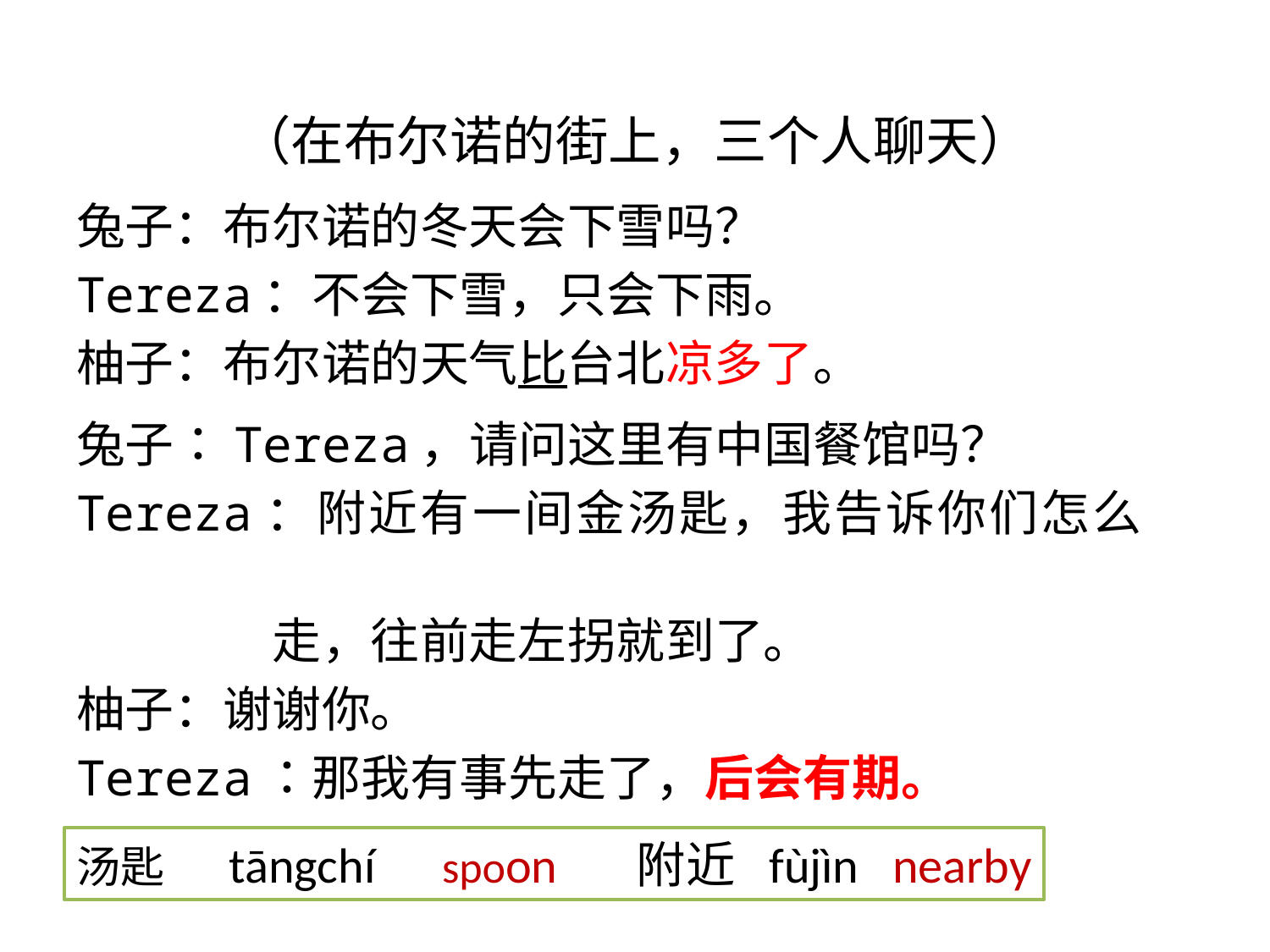

# （在布尔诺的街上，三个人聊天）
兔子：布尔诺的冬天会下雪吗？
Tereza：不会下雪，只会下雨。
柚子：布尔诺的天气比台北凉多了。
兔子：Tereza，请问这里有中国餐馆吗？
Tereza：附近有一间金汤匙，我告诉你们怎么
　　　　走，往前走左拐就到了。
柚子：谢谢你。
Tereza：那我有事先走了，后会有期。
汤匙　 tāngchí　spoon      附近  fùjìn   nearby